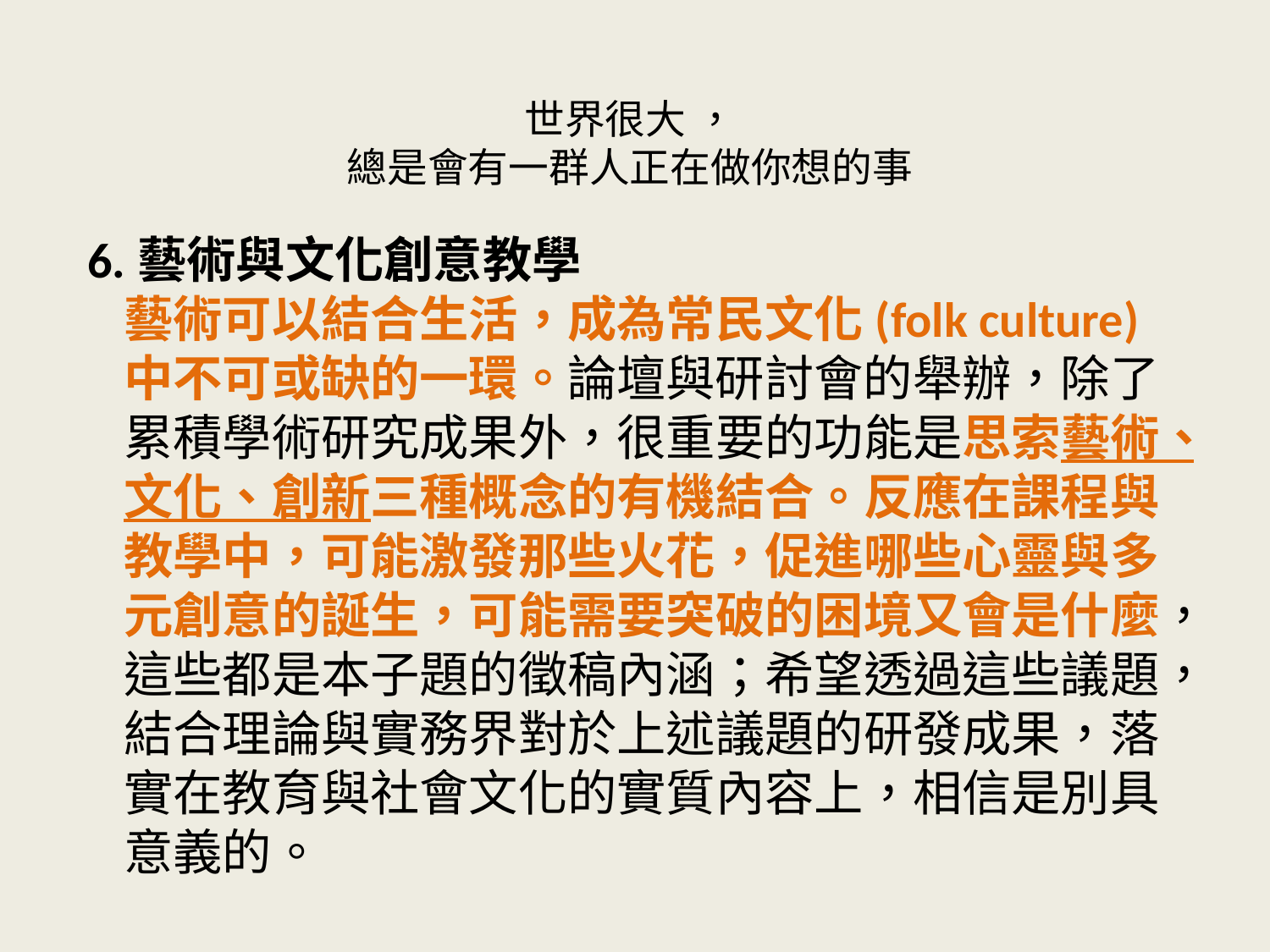

# 世界很大 ， 總是會有一群人正在做你想的事
 6.藝術與文化創意教學
藝術可以結合生活，成為常民文化(folk culture)中不可或缺的一環。論壇與研討會的舉辦，除了累積學術研究成果外，很重要的功能是思索藝術、文化、創新三種概念的有機結合。反應在課程與教學中，可能激發那些火花，促進哪些心靈與多元創意的誕生，可能需要突破的困境又會是什麼，這些都是本子題的徵稿內涵；希望透過這些議題，結合理論與實務界對於上述議題的研發成果，落實在教育與社會文化的實質內容上，相信是別具意義的。